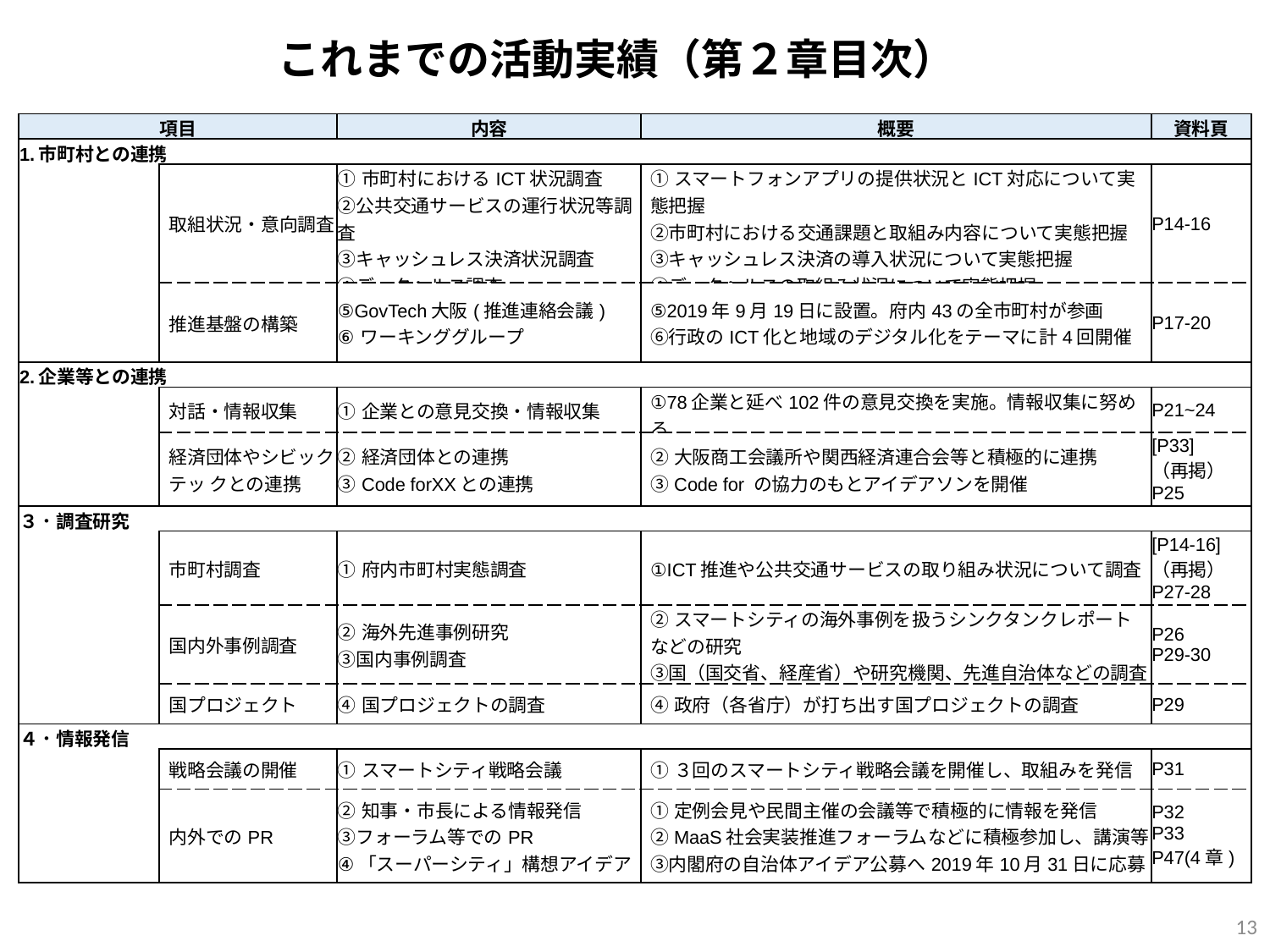

これまでの活動実績（第２章目次）
| 項目 |  | 内容 | 概要 | 資料頁 |
| --- | --- | --- | --- | --- |
| 1.市町村との連携 |  |  |  |  |
|  | 取組状況・意向調査 | ①市町村におけるICT状況調査 ②公共交通サービスの運行状況等調査 ③キャッシュレス決済状況調査 ④データヘルス調査 | ①スマートフォンアプリの提供状況とICT対応について実態把握 ②市町村における交通課題と取組み内容について実態把握 ③キャッシュレス決済の導入状況について実態把握 ④データヘルスの取組み状況について実態把握 | P14-16 |
|  | 推進基盤の構築 | ⑤GovTech大阪(推進連絡会議) ⑥ワーキンググループ | ⑤2019年9月19日に設置。府内43の全市町村が参画 ⑥行政のICT化と地域のデジタル化をテーマに計4回開催 | P17-20 |
| 2.企業等との連携 |  |  |  |  |
|  | 対話・情報収集 | ①企業との意見交換・情報収集 | ①78企業と延べ102件の意見交換を実施。情報収集に努める | P21~24 |
|  | 経済団体やシビック テッ クとの連携 | ②経済団体との連携 ③Code forXXとの連携 | ②大阪商工会議所や関西経済連合会等と積極的に連携 ③Code for の協力のもとアイデアソンを開催 | [P33] （再掲） P25 |
| ３．調査研究 |  |  |  |  |
|  | 市町村調査 | ①府内市町村実態調査 | ①ICT推進や公共交通サービスの取り組み状況について調査 | [P14-16] （再掲） P27-28 |
|  | 国内外事例調査 | ②海外先進事例研究 ③国内事例調査 | ②スマートシティの海外事例を扱うシンクタンクレポートなどの研究 ③国（国交省、経産省）や研究機関、先進自治体などの調査 | P26 P29-30 |
|  | 国プロジェクト | ④国プロジェクトの調査 | ④政府（各省庁）が打ち出す国プロジェクトの調査 | P29 |
| ４．情報発信 |  |  |  |  |
|  | 戦略会議の開催 | ①スマートシティ戦略会議 | ①３回のスマートシティ戦略会議を開催し、取組みを発信 | P31 |
|  | 内外でのPR | ②知事・市長による情報発信 ③フォーラム等でのPR ④「スーパーシティ」構想アイデア | ①定例会見や民間主催の会議等で積極的に情報を発信 ②MaaS社会実装推進フォーラムなどに積極参加し、講演等 ③内閣府の自治体アイデア公募へ2019年10月31日に応募 | P32 P33 P47(4章) |
13